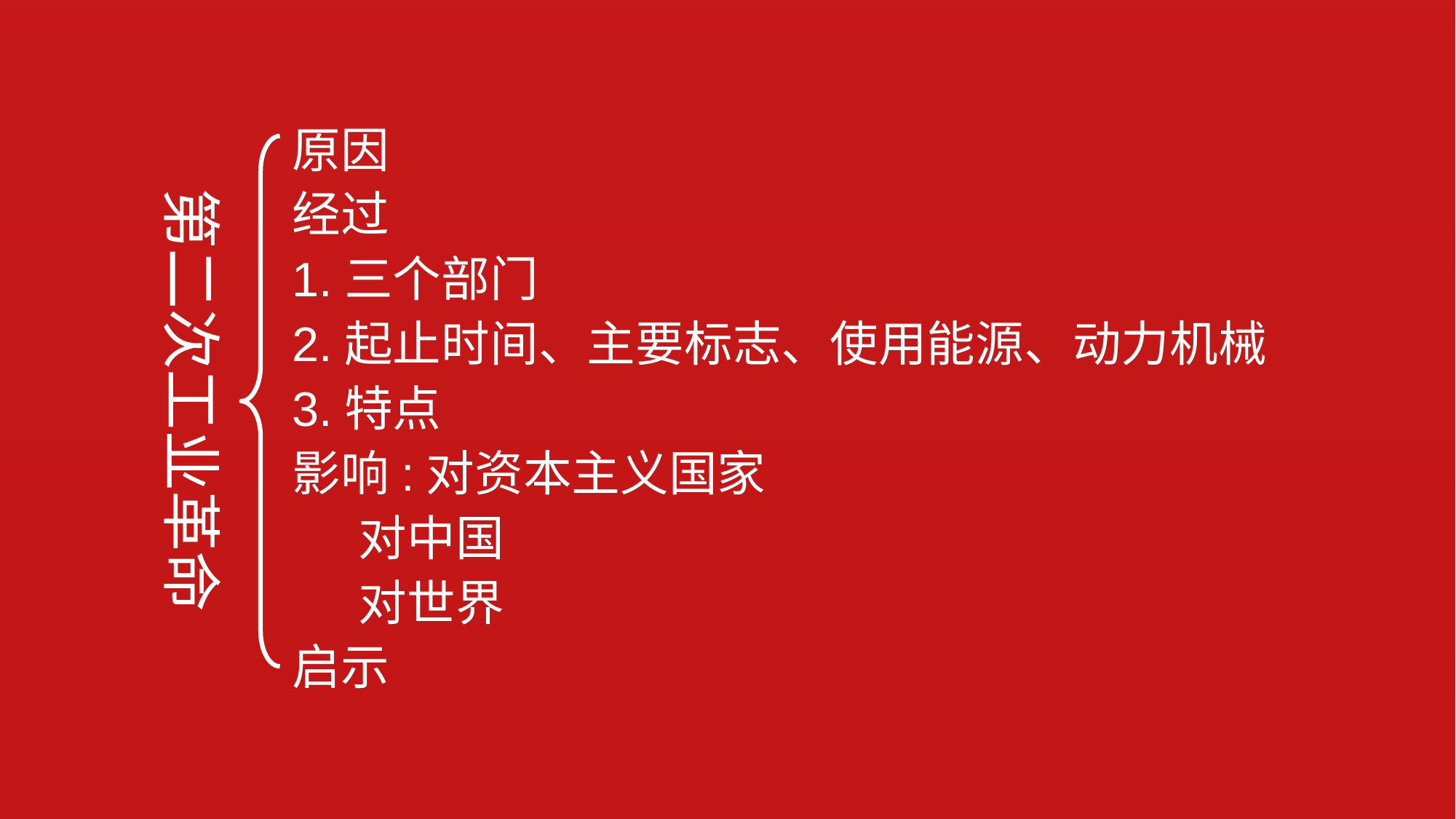

原因
经过
1.三个部门
2.起止时间、主要标志、使用能源、动力机械
3.特点
影响:对资本主义国家
     对中国
     对世界
启示

第二次工业革命